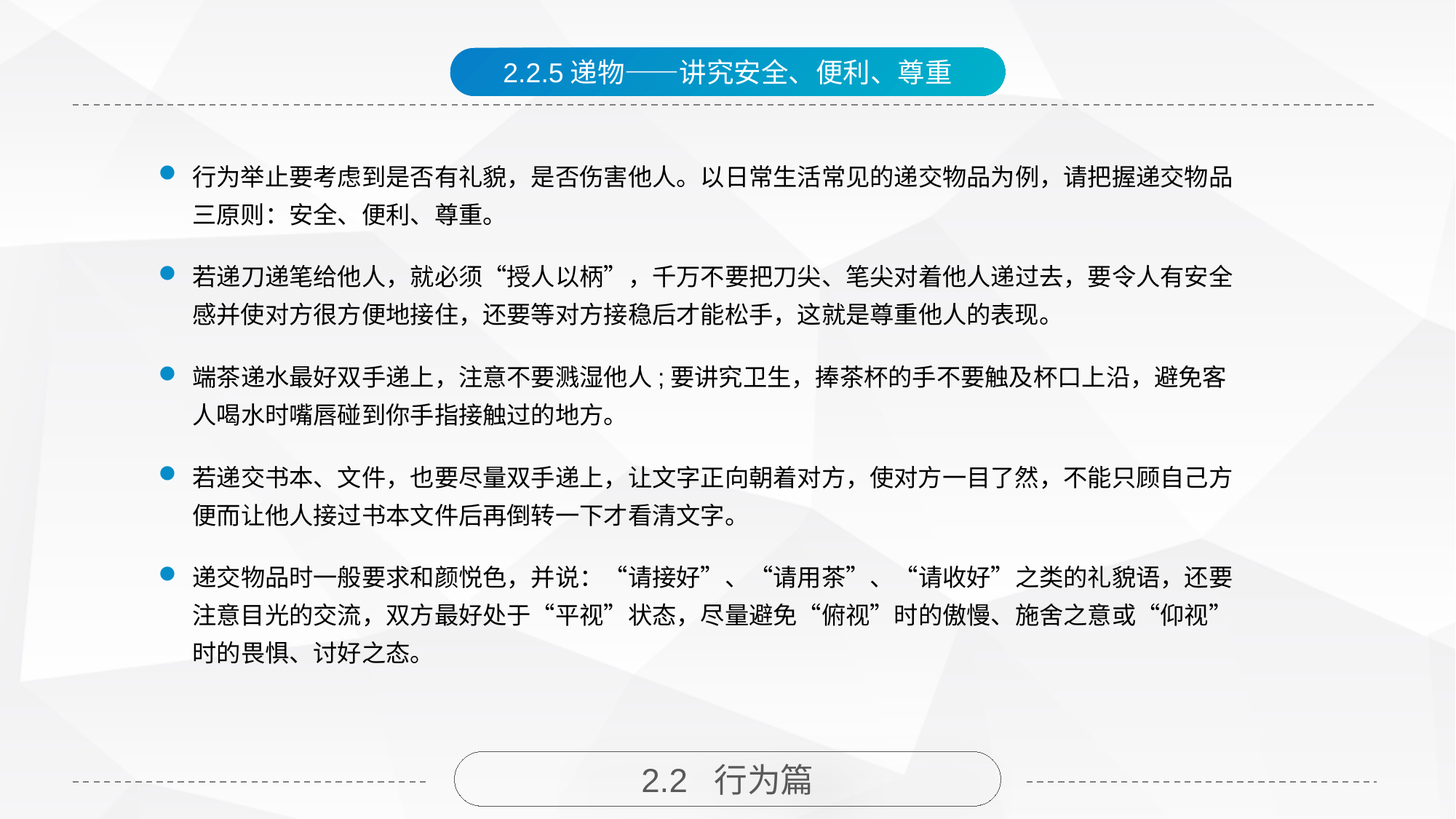

2.2.5递物——讲究安全、便利、尊重
行为举止要考虑到是否有礼貌，是否伤害他人。以日常生活常见的递交物品为例，请把握递交物品三原则：安全、便利、尊重。
若递刀递笔给他人，就必须“授人以柄”，千万不要把刀尖、笔尖对着他人递过去，要令人有安全感并使对方很方便地接住，还要等对方接稳后才能松手，这就是尊重他人的表现。
端茶递水最好双手递上，注意不要溅湿他人;要讲究卫生，捧茶杯的手不要触及杯口上沿，避免客人喝水时嘴唇碰到你手指接触过的地方。
若递交书本、文件，也要尽量双手递上，让文字正向朝着对方，使对方一目了然，不能只顾自己方便而让他人接过书本文件后再倒转一下才看清文字。
递交物品时一般要求和颜悦色，并说：“请接好”、“请用茶”、“请收好”之类的礼貌语，还要注意目光的交流，双方最好处于“平视”状态，尽量避免“俯视”时的傲慢、施舍之意或“仰视”时的畏惧、讨好之态。
2.2  行为篇